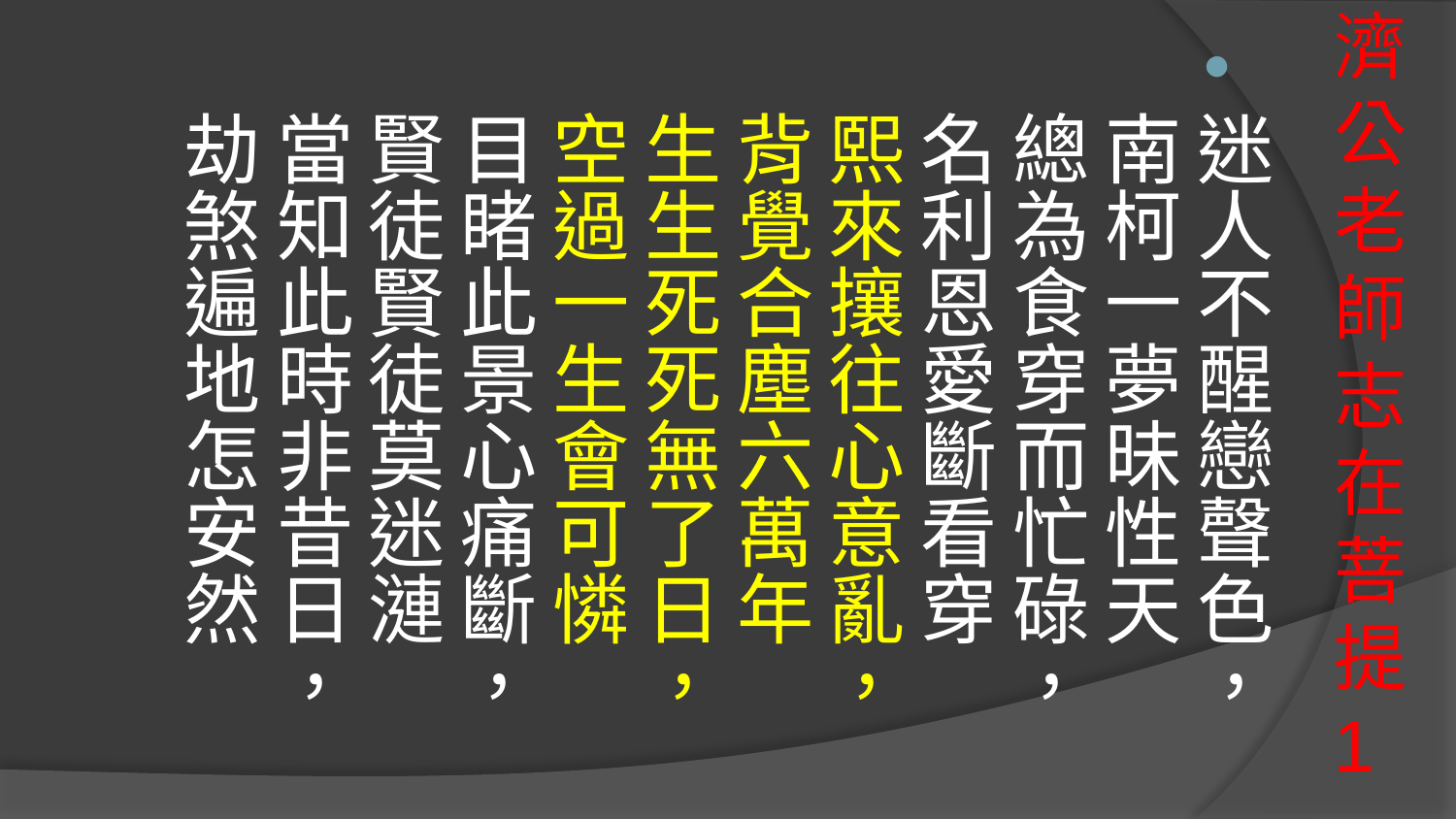

# 濟公老師志在菩提 1
迷人不醒戀聲色，南柯一夢昧性天
總為食穿而忙碌，名利恩愛斷看穿
熙來攘往心意亂，背覺合塵六萬年
生生死死無了日，空過一生會可憐
目睹此景心痛斷，賢徒賢徒莫迷漣
當知此時非昔日，劫煞遍地怎安然